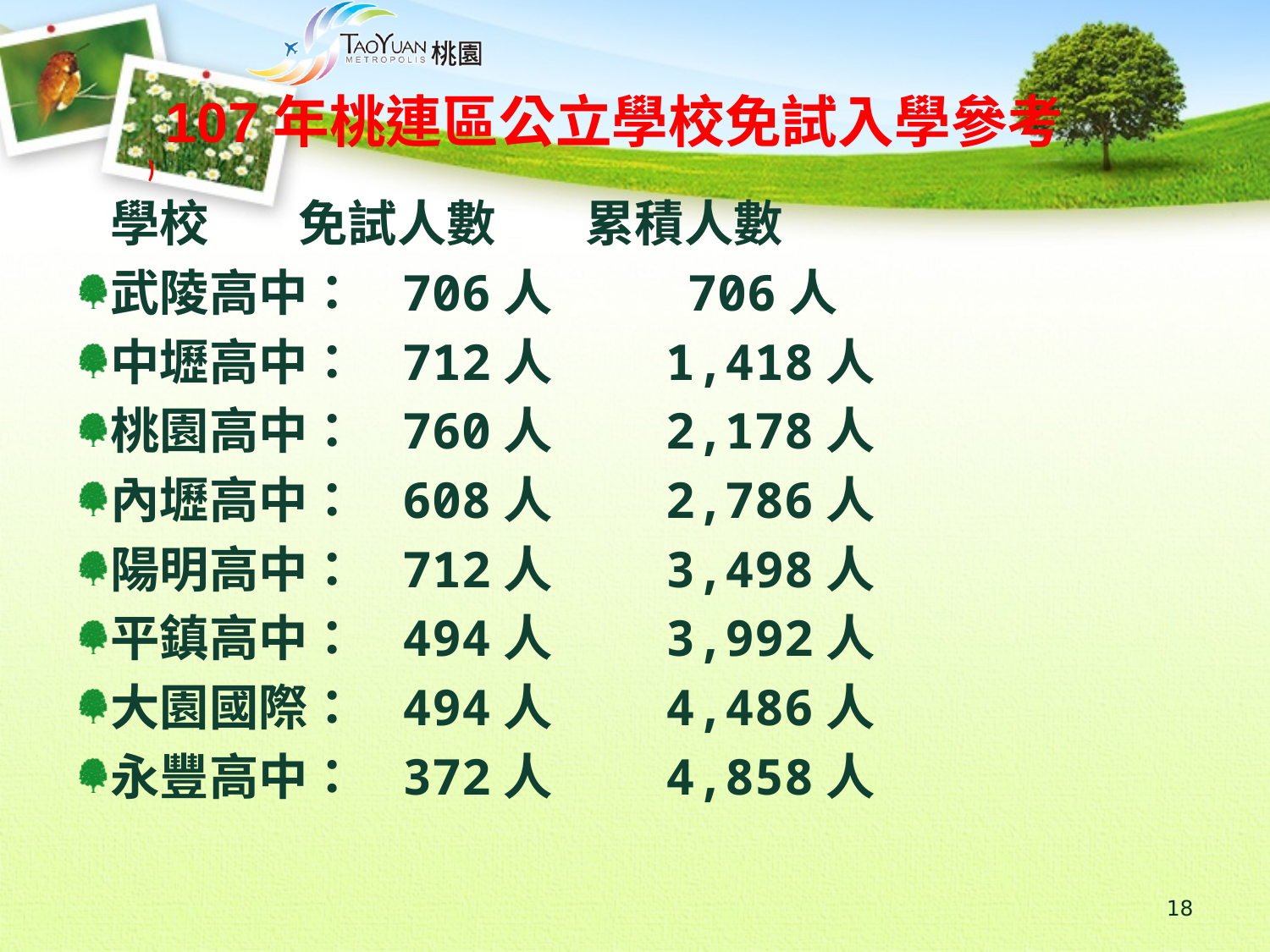

107年桃連區公立學校免試入學參考
)
  學校        免試人數        累積人數
武陵高中：   706人           706人
中壢高中：   712人         1,418人
桃園高中：   760人         2,178人
內壢高中：   608人         2,786人
陽明高中：   712人         3,498人
平鎮高中：   494人         3,992人
大園國際：   494人         4,486人
永豐高中：   372人         4,858人
18